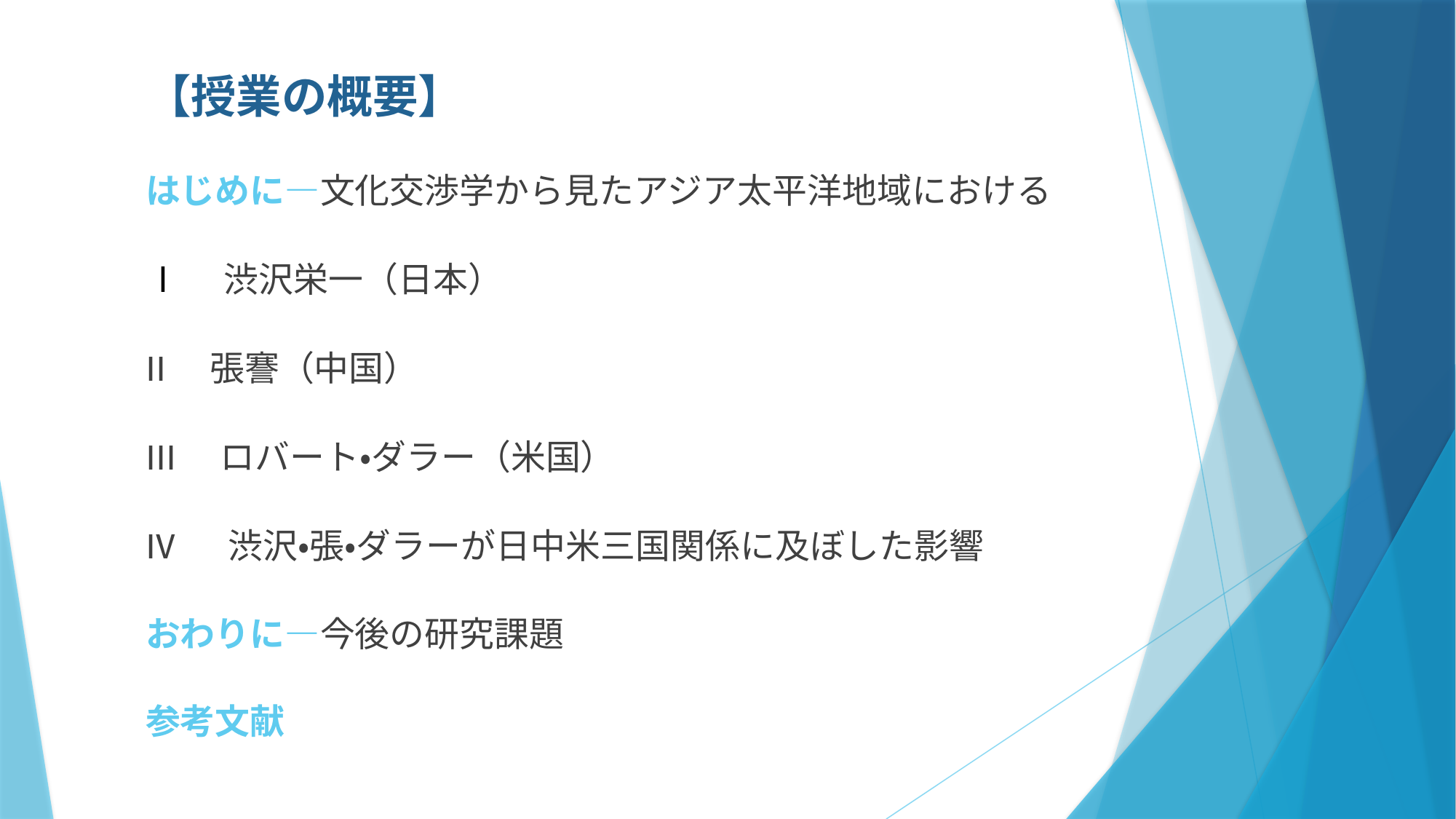

【授業の概要】

はじめに―文化交渉学から見たアジア太平洋地域における

Ⅰ　渋沢栄一（日本）

II　張謇（中国）

III　ロバート・ダラー（米国）

IV 　渋沢・張・ダラーが日中米三国関係に及ぼした影響

おわりに―今後の研究課題

参考文献